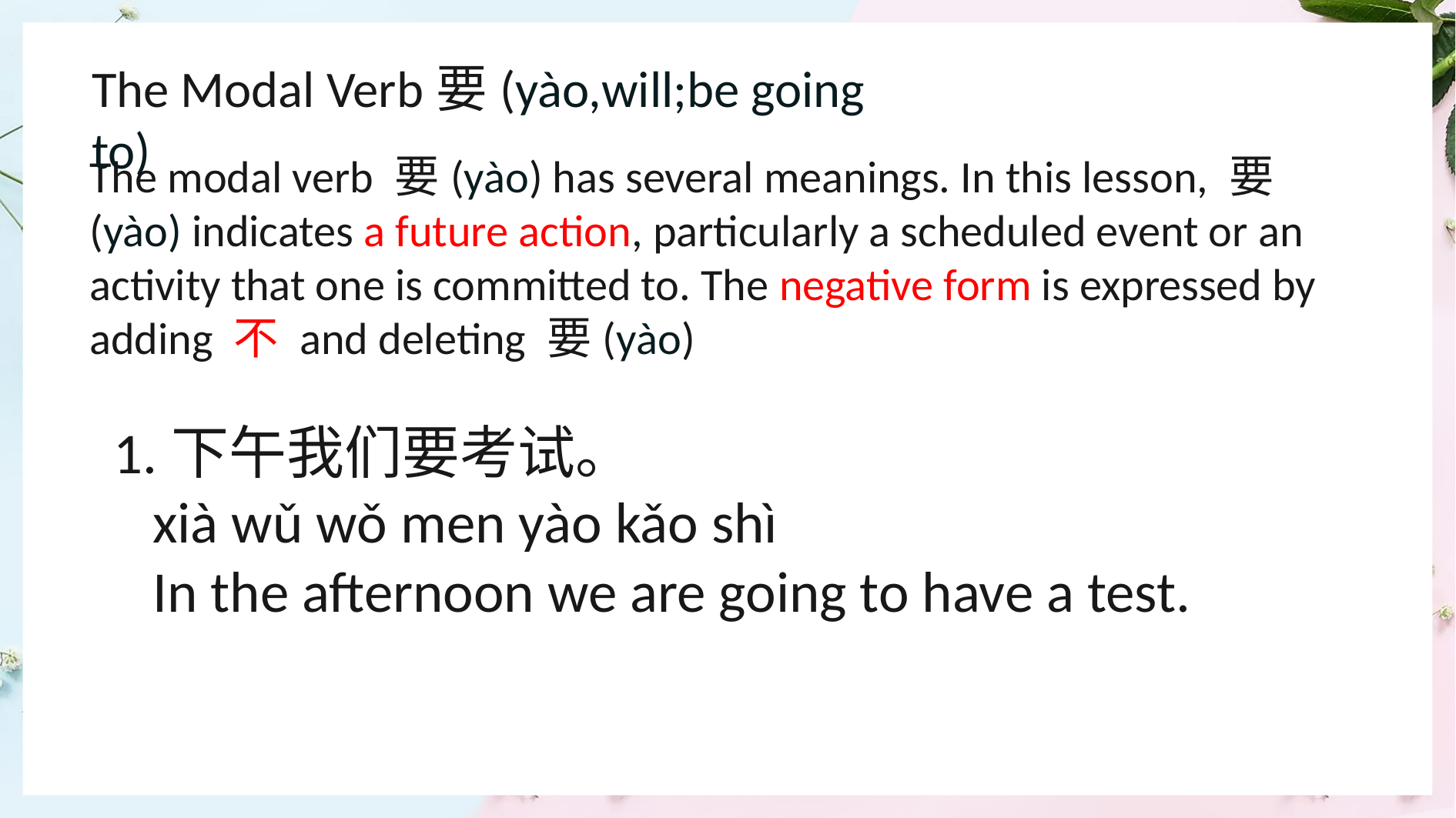

The Modal Verb要(yào,will;be going to)
The modal verb 要(yào) has several meanings. In this lesson, 要(yào) indicates a future action, particularly a scheduled event or an activity that one is committed to. The negative form is expressed by adding 不 and deleting 要(yào)
1
1.下午我们要考试。
   xià wǔ wǒ men yào kǎo shì
   In the afternoon we are going to have a test.